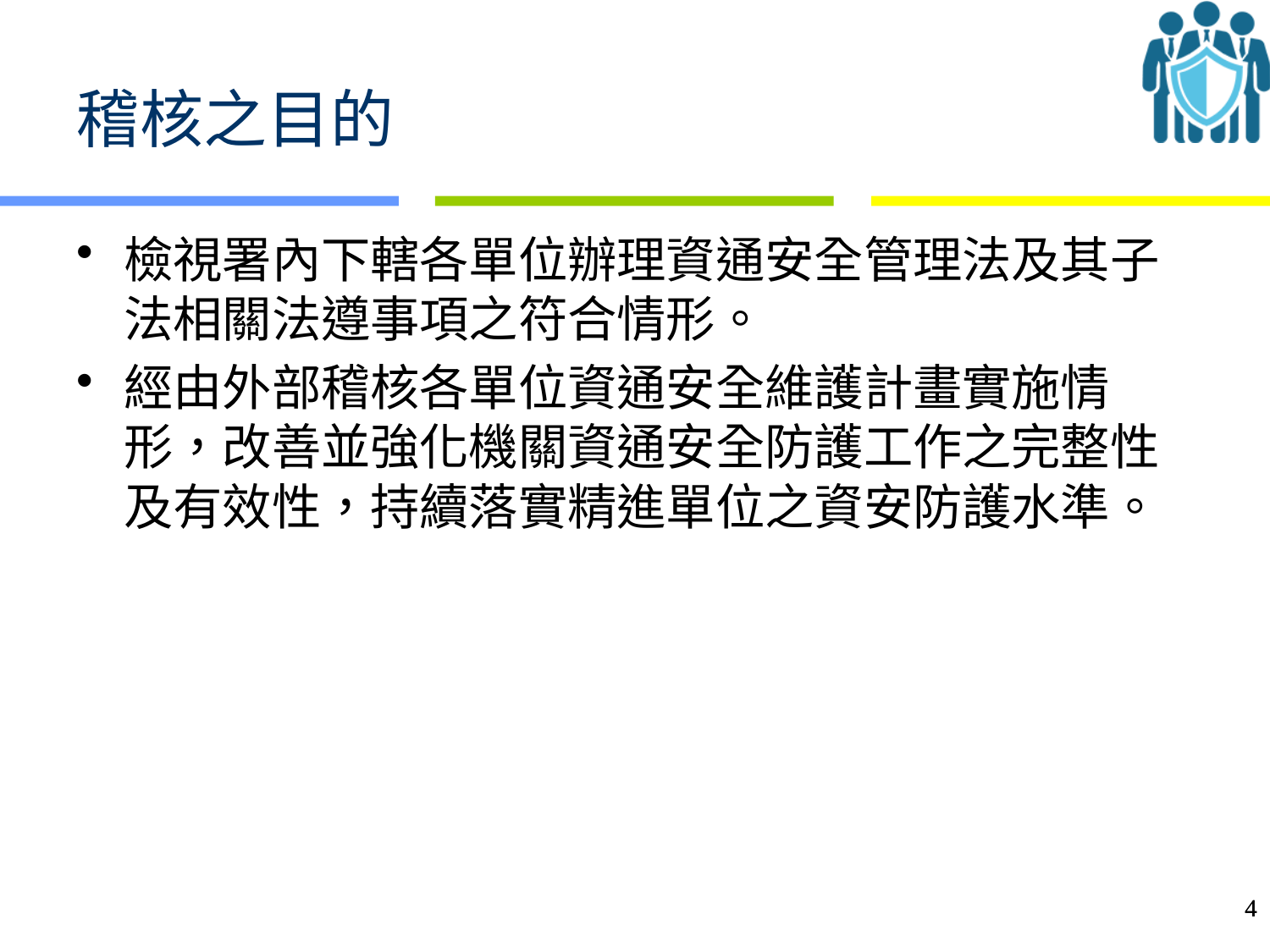

# 稽核之目的
檢視署內下轄各單位辦理資通安全管理法及其子法相關法遵事項之符合情形。
經由外部稽核各單位資通安全維護計畫實施情形，改善並強化機關資通安全防護工作之完整性及有效性，持續落實精進單位之資安防護水準。

4
4